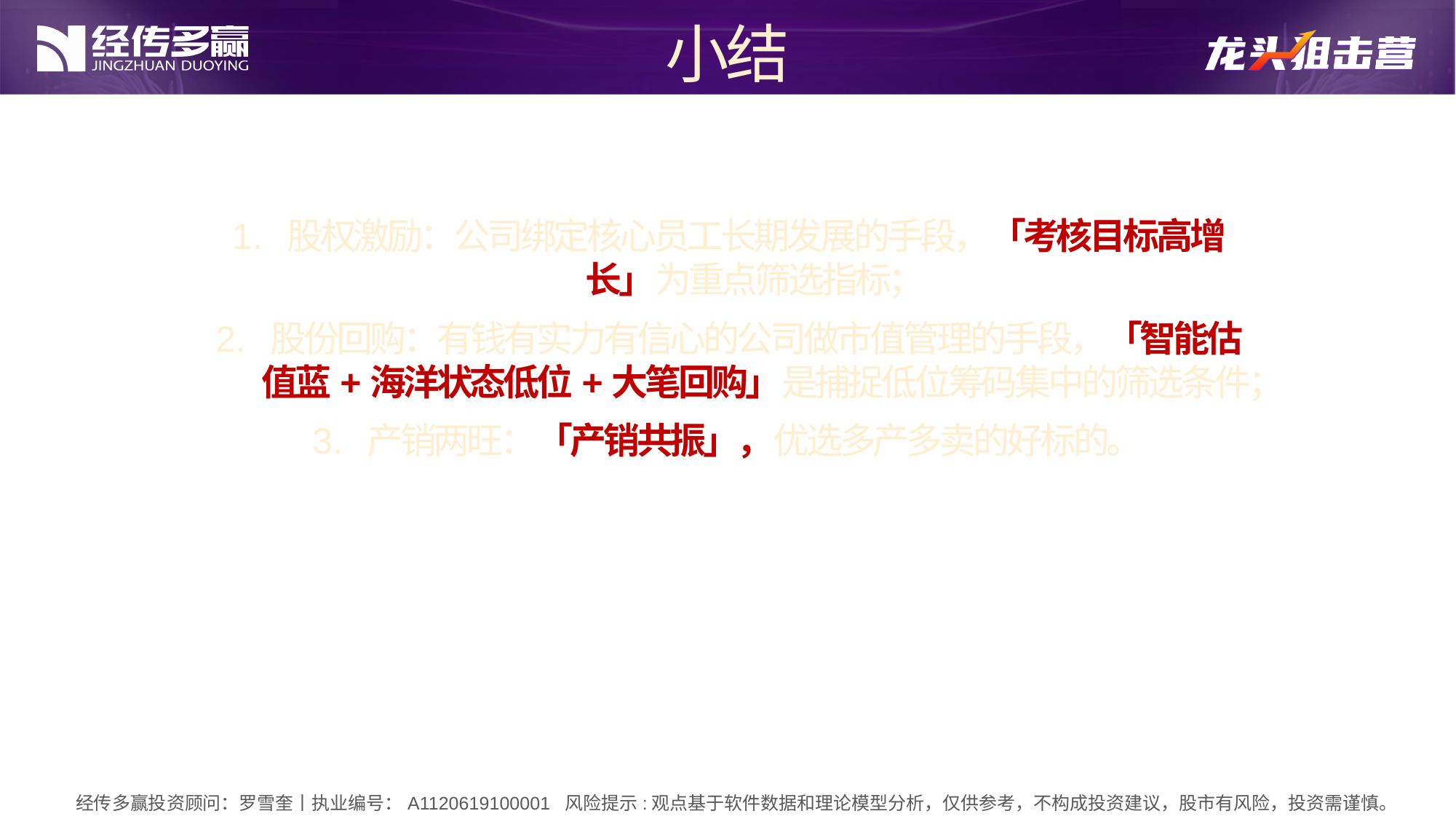

小结
股权激励：公司绑定核心员工长期发展的手段，「考核目标高增长」为重点筛选指标；
股份回购：有钱有实力有信心的公司做市值管理的手段，「智能估值蓝+海洋状态低位+大笔回购」是捕捉低位筹码集中的筛选条件；
产销两旺：「产销共振」，优选多产多卖的好标的。